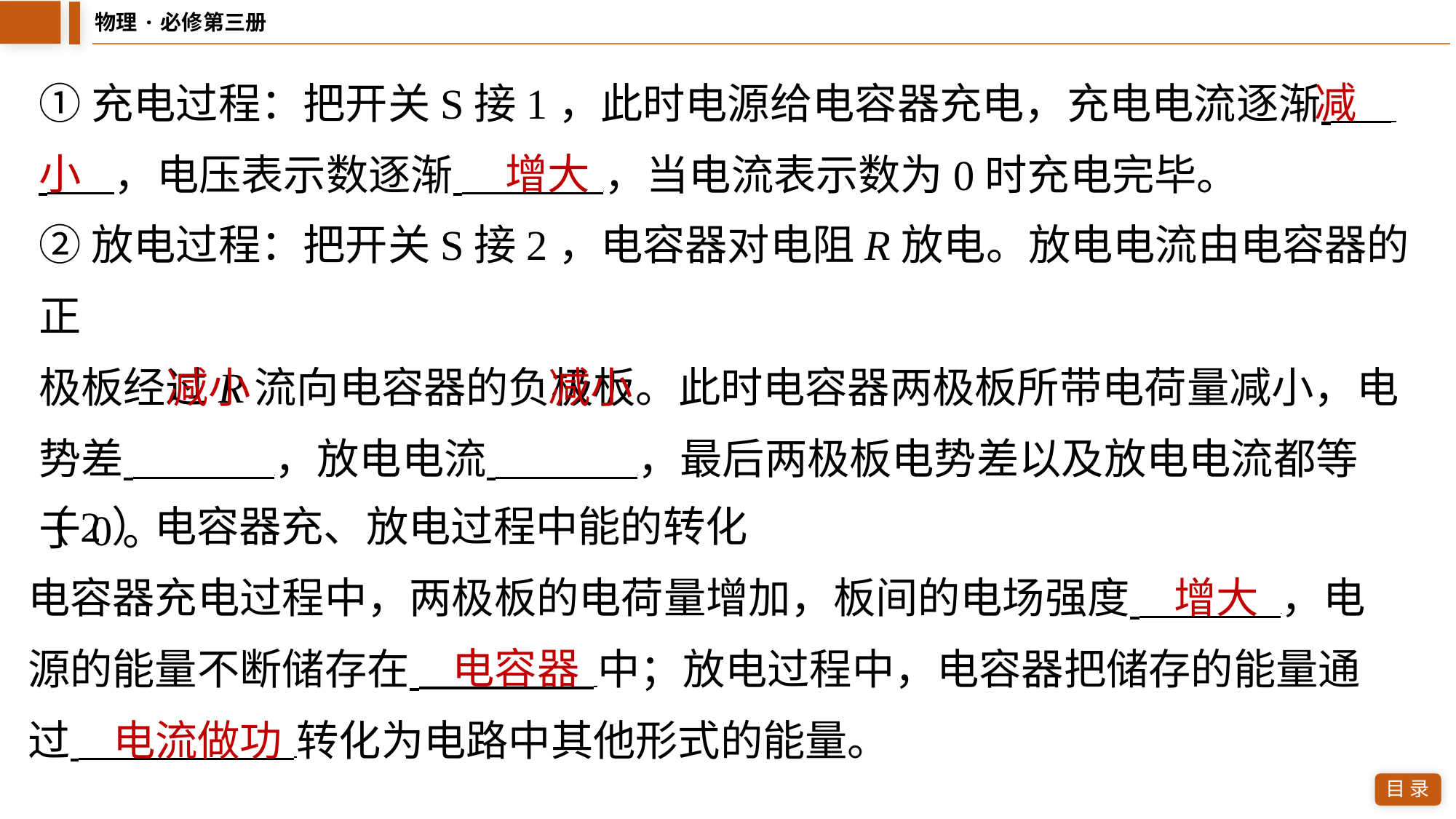

减
①充电过程：把开关S接1，此时电源给电容器充电，充电电流逐渐           ⁠
           ，电压表示数逐渐                       ，当电流表示数为0时充电完毕。
小
增大
②放电过程：把开关S接2，电容器对电阻R放电。放电电流由电容器的正
极板经过R流向电容器的负极板。此时电容器两极板所带电荷量减小，电
势差                       ，放电电流                       ，最后两极板电势差以及放电电流都等
于0。
减小
减小
（2）电容器充、放电过程中能的转化
电容器充电过程中，两极板的电荷量增加，板间的电场强度                       ，电
源的能量不断储存在                            中；放电过程中，电容器把储存的能量通
过                                  转化为电路中其他形式的能量。
增大
电容器
电流做功